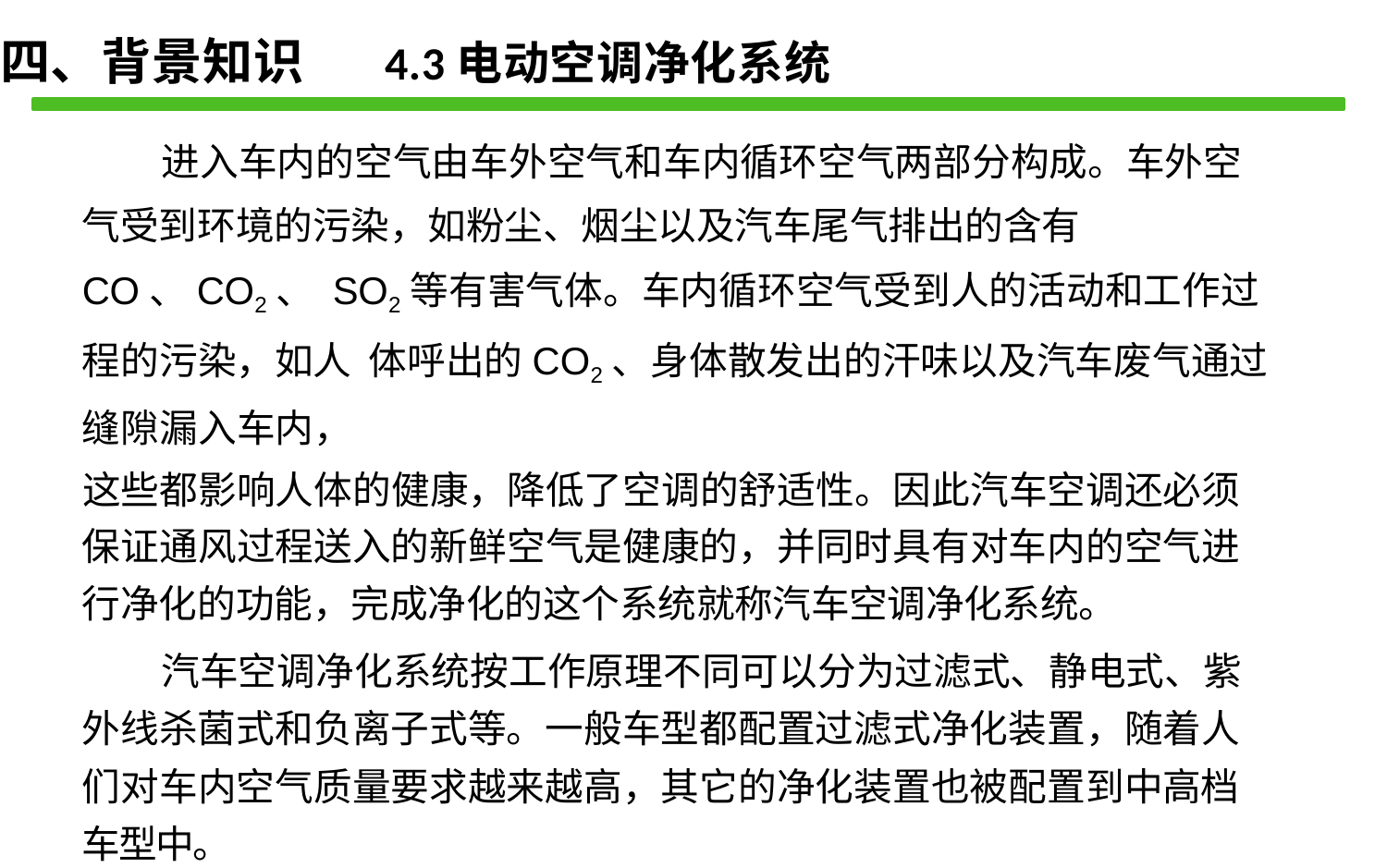

四、背景知识     4.3电动空调净化系统

进入车内的空气由车外空气和车内循环空气两部分构成。车外空
气受到环境的污染，如粉尘、烟尘以及汽车尾气排出的含有CO、CO2、 SO2等有害气体。车内循环空气受到人的活动和工作过程的污染，如人  体呼出的CO2、身体散发出的汗味以及汽车废气通过缝隙漏入车内，
这些都影响人体的健康，降低了空调的舒适性。因此汽车空调还必须     保证通风过程送入的新鲜空气是健康的，并同时具有对车内的空气进     行净化的功能，完成净化的这个系统就称汽车空调净化系统。
汽车空调净化系统按工作原理不同可以分为过滤式、静电式、紫    外线杀菌式和负离子式等。一般车型都配置过滤式净化装置，随着人     们对车内空气质量要求越来越高，其它的净化装置也被配置到中高档     车型中。